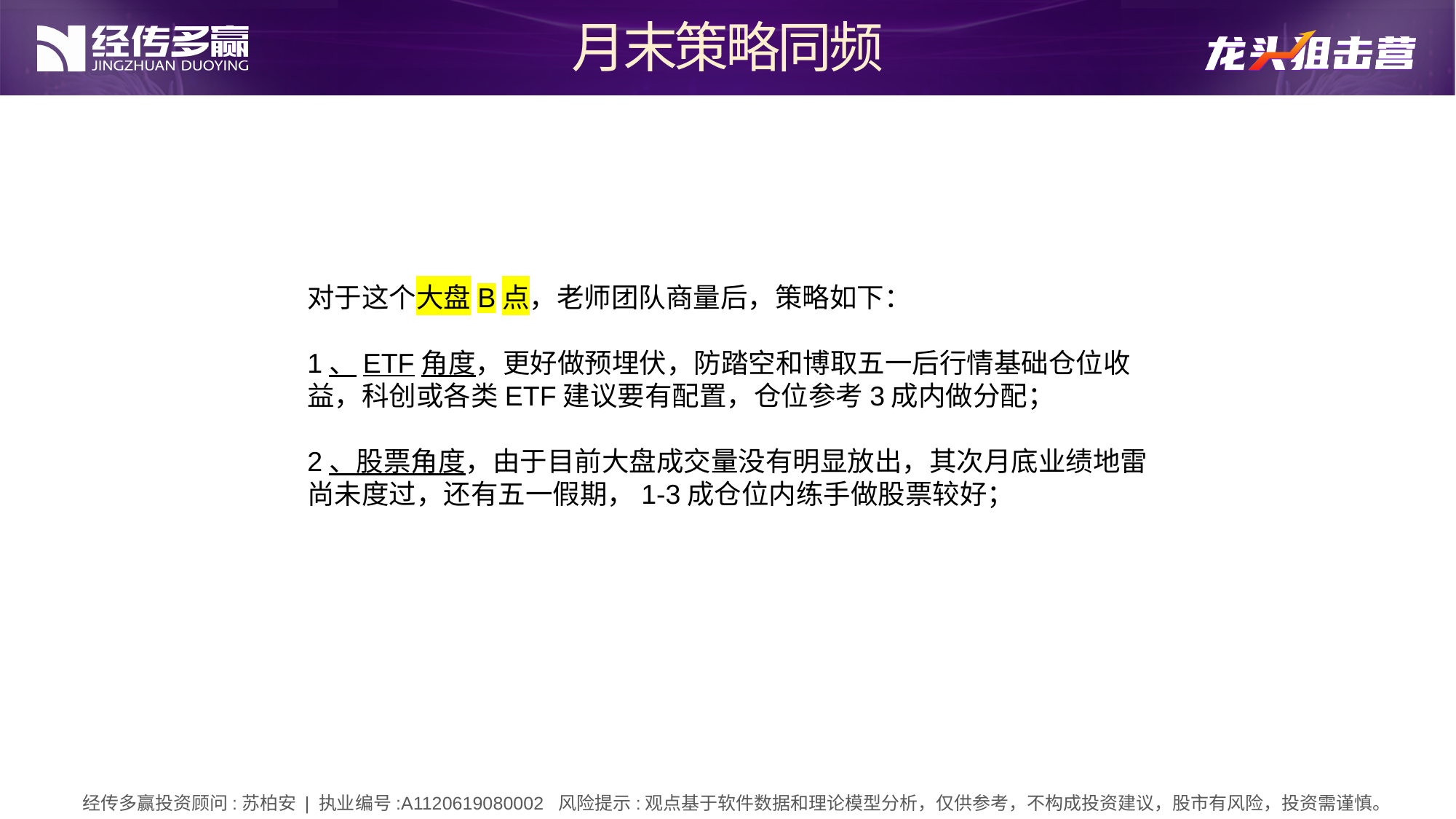

月末策略同频
对于这个大盘B点，老师团队商量后，策略如下：

1、ETF角度，更好做预埋伏，防踏空和博取五一后行情基础仓位收益，科创或各类ETF建议要有配置，仓位参考3成内做分配；

2、股票角度，由于目前大盘成交量没有明显放出，其次月底业绩地雷尚未度过，还有五一假期，1-3成仓位内练手做股票较好；